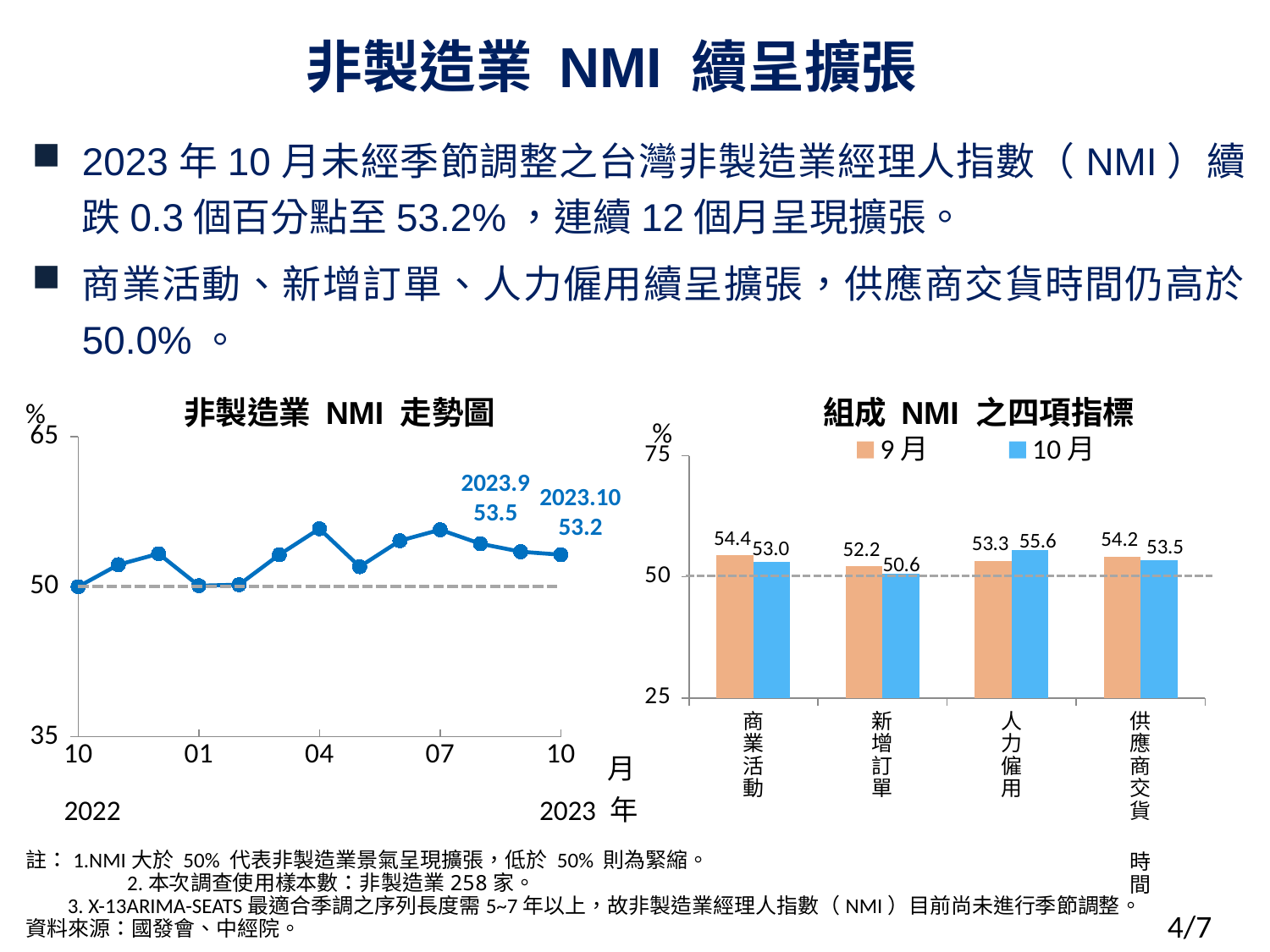

# 非製造業 NMI 續呈擴張
2023年10月未經季節調整之台灣非製造業經理人指數（NMI）續跌0.3個百分點至53.2%，連續12個月呈現擴張。
商業活動、新增訂單、人力僱用續呈擴張，供應商交貨時間仍高於 50.0%。
非製造業 NMI 走勢圖
組成 NMI 之四項指標
%
%

### Chart

| Category | NMI | 欄1 |
|---|---|---|
| 44835 | 50.0 | 50.0 |
| 44866 | 52.2 | 50.0 |
| 44896 | 53.3 | 50.0 |
| 44927 | 50.1 | 50.0 |
| 44958 | 50.2 | 50.0 |
| 44986 | 53.2 | 50.0 |
| 45017 | 55.8 | 50.0 |
| 45047 | 52.0 | 50.0 |
| 45078 | 54.6 | 50.0 |
| 45108 | 55.7 | 50.0 |
| 45139 | 54.3 | 50.0 |
| 45170 | 53.5 | 50.0 |
| 45200 | 53.2 | 50.0 |

### Chart

| Category | 9月 | 10月 |
|---|---|---|
| 商業活動 | 54.4 | 53.0 |
| 新增訂單 | 52.2 | 50.6 |
| 人力僱用 | 53.3 | 55.6 |
| 供應商交貨
時間 | 54.2 | 53.5 |
2023.9
53.5
2023.10
53.2
月
  2022                                                                  2023 年
註：1.NMI大於 50% 代表非製造業景氣呈現擴張，低於 50% 則為緊縮。
        2.本次調查使用樣本數：非製造業258家。
3. X-13ARIMA-SEATS最適合季調之序列長度需5~7年以上，故非製造業經理人指數（NMI）目前尚未進行季節調整。
資料來源：國發會、中經院。